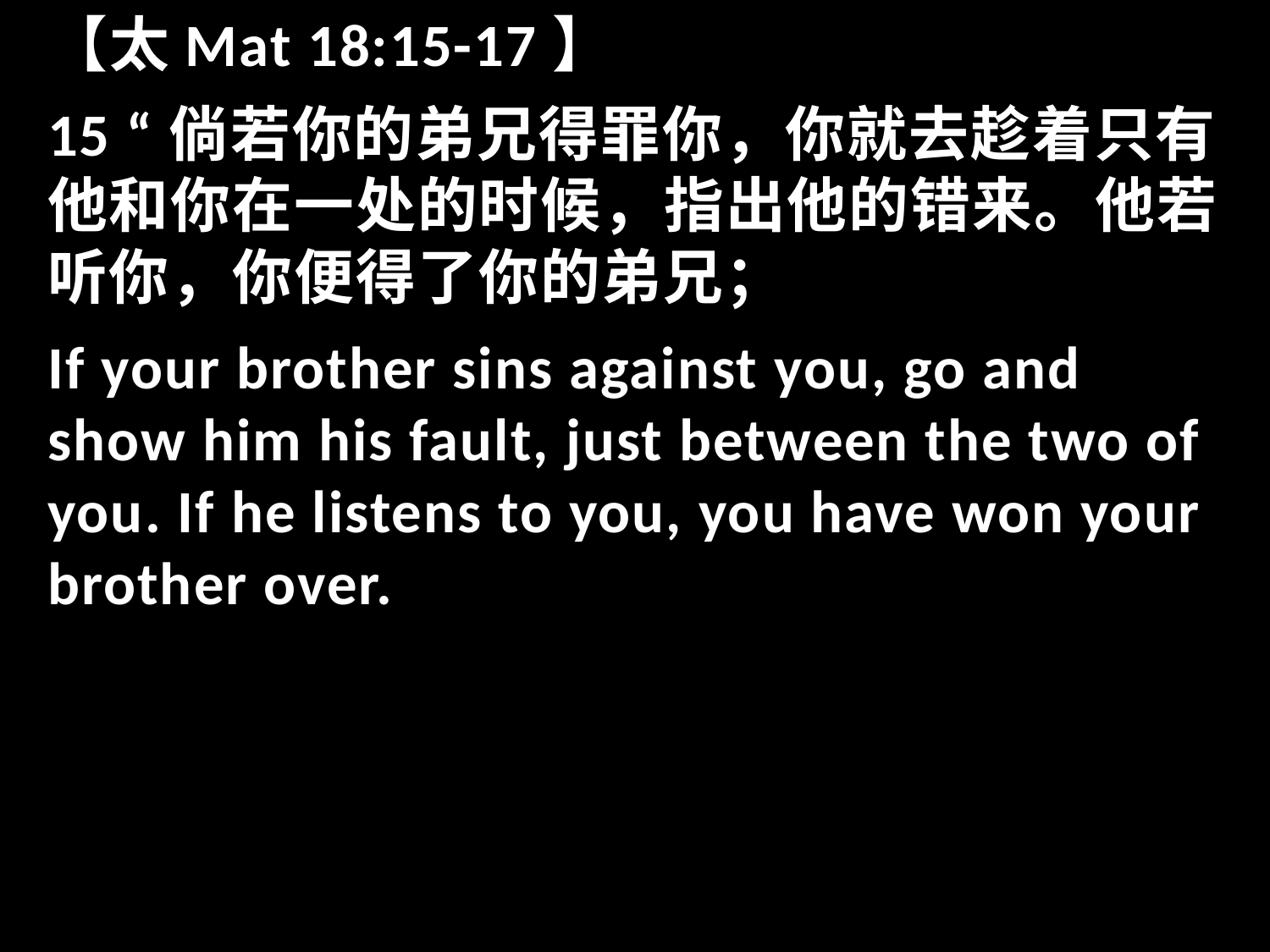

【太Mat 18:15-17】
15 “倘若你的弟兄得罪你，你就去趁着只有他和你在一处的时候，指出他的错来。他若听你，你便得了你的弟兄；
If your brother sins against you, go and show him his fault, just between the two of you. If he listens to you, you have won your brother over.